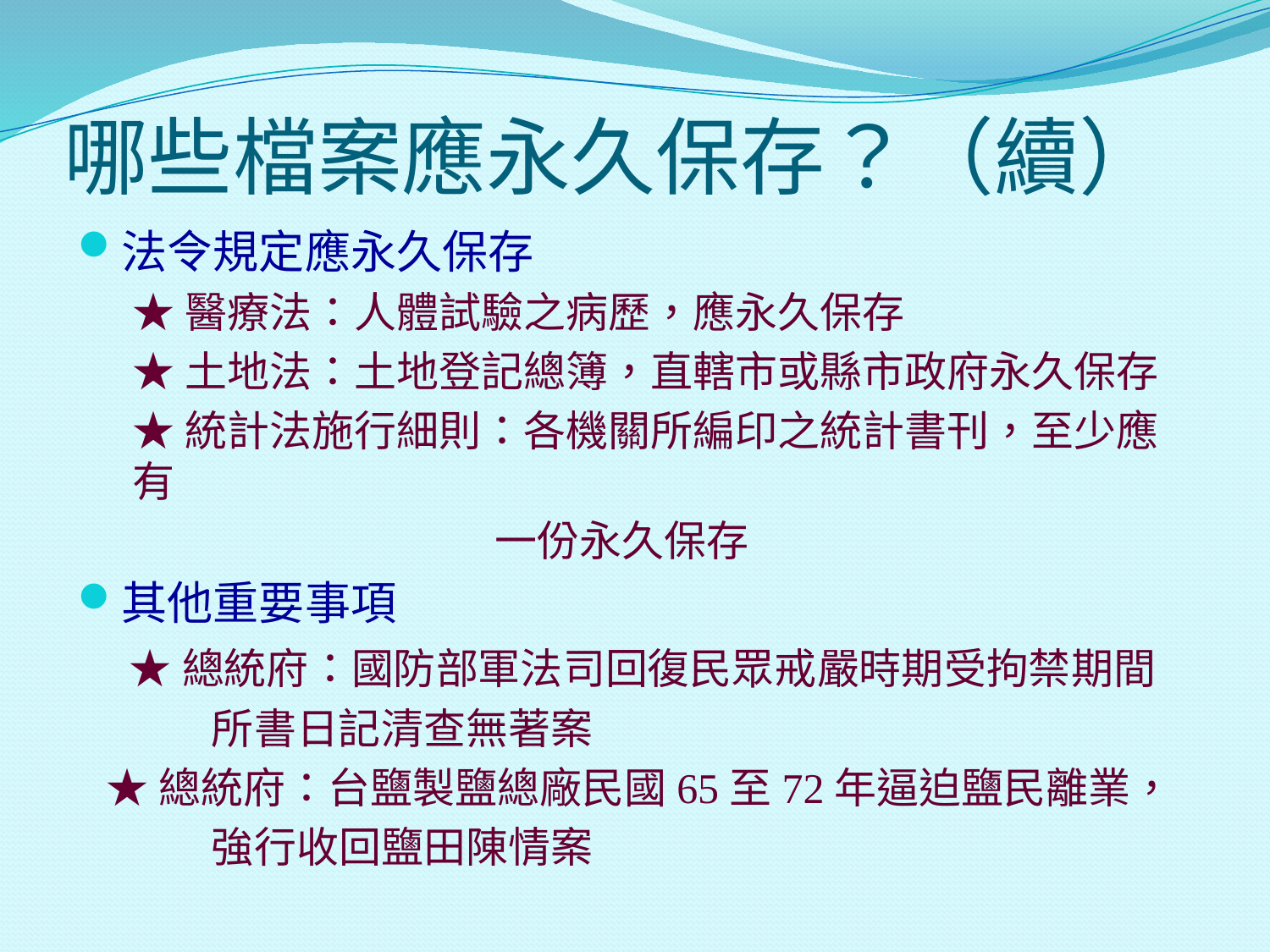

# 哪些檔案應永久保存？（續）
法令規定應永久保存
★醫療法：人體試驗之病歷，應永久保存
★土地法：土地登記總簿，直轄市或縣市政府永久保存
★統計法施行細則：各機關所編印之統計書刊，至少應有
                                     一份永久保存
其他重要事項
     ★總統府：國防部軍法司回復民眾戒嚴時期受拘禁期間
             所書日記清查無著案
   ★總統府：台鹽製鹽總廠民國65至72年逼迫鹽民離業，
             強行收回鹽田陳情案